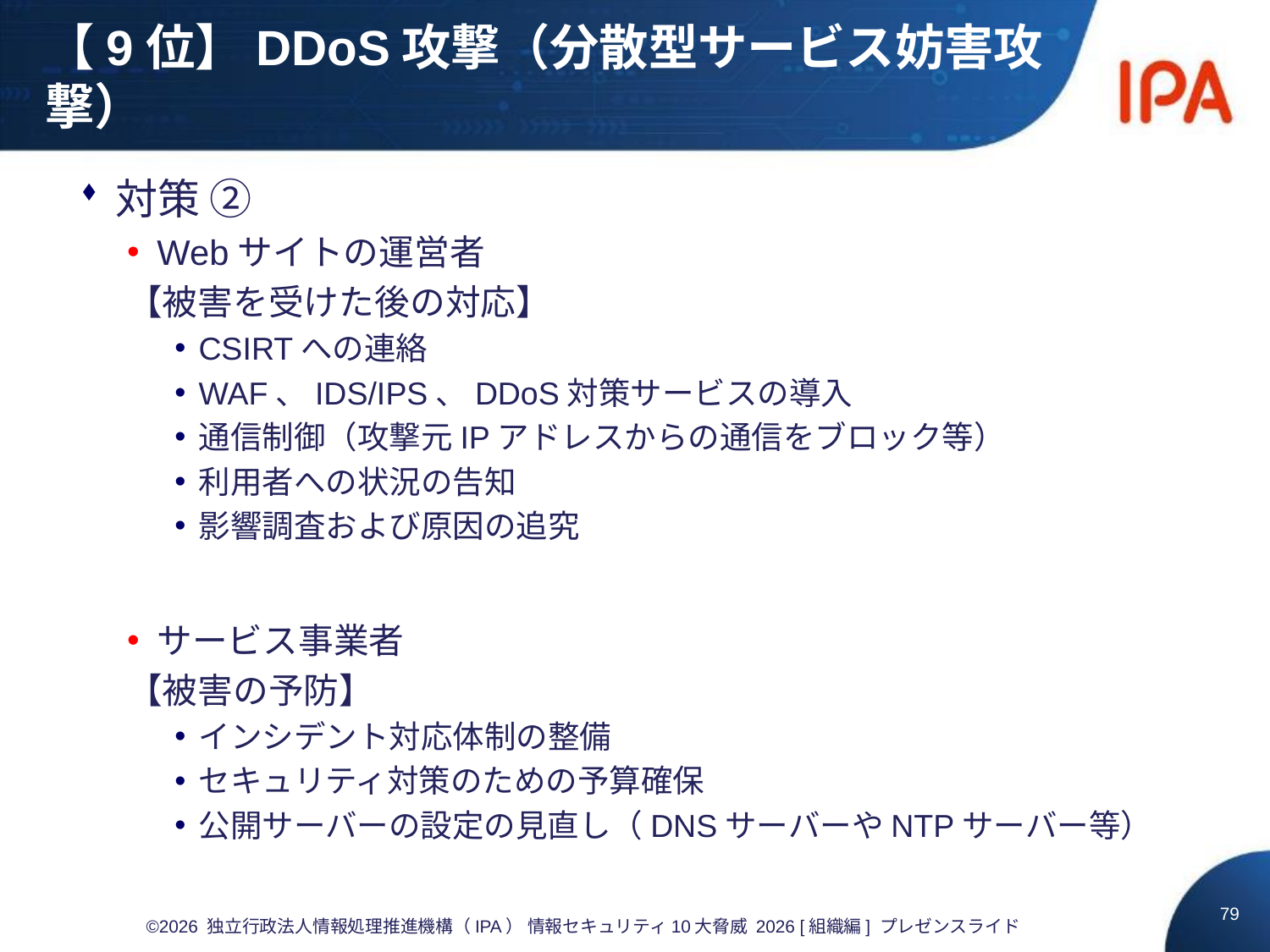

# 【9位】DDoS攻撃（分散型サービス妨害攻撃）
対策 ②
Webサイトの運営者
【被害を受けた後の対応】
CSIRTへの連絡
WAF、IDS/IPS、DDoS対策サービスの導入
通信制御（攻撃元IPアドレスからの通信をブロック等）
利用者への状況の告知
影響調査および原因の追究

サービス事業者
【被害の予防】
インシデント対応体制の整備
セキュリティ対策のための予算確保
公開サーバーの設定の見直し（DNSサーバーやNTPサーバー等）

79
©2026 独立行政法人情報処理推進機構（IPA） 情報セキュリティ10大脅威 2026 [組織編] プレゼンスライド